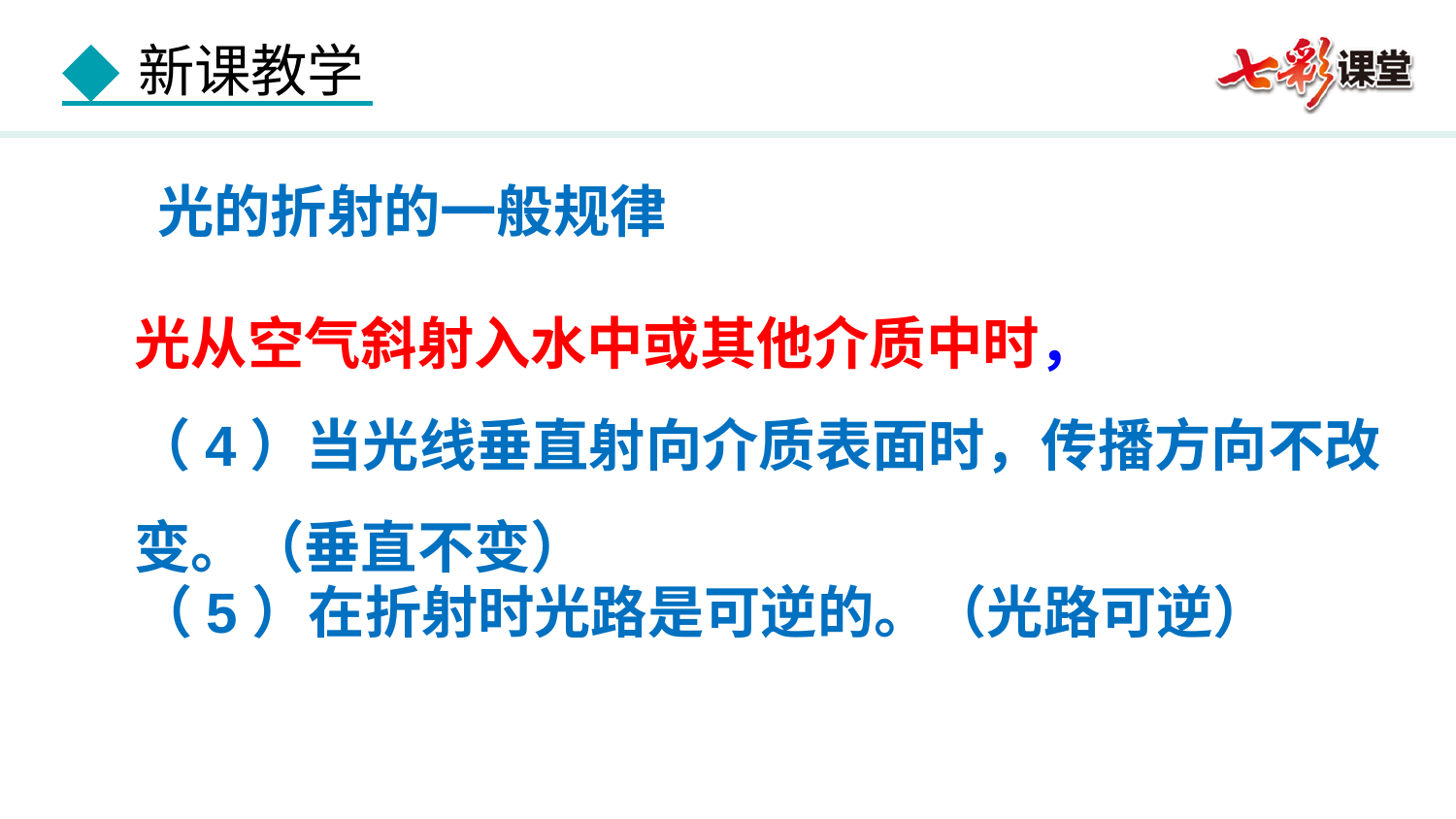

光的折射的一般规律
光从空气斜射入水中或其他介质中时，
（4）当光线垂直射向介质表面时，传播方向不改变。（垂直不变）
（5）在折射时光路是可逆的。（光路可逆）